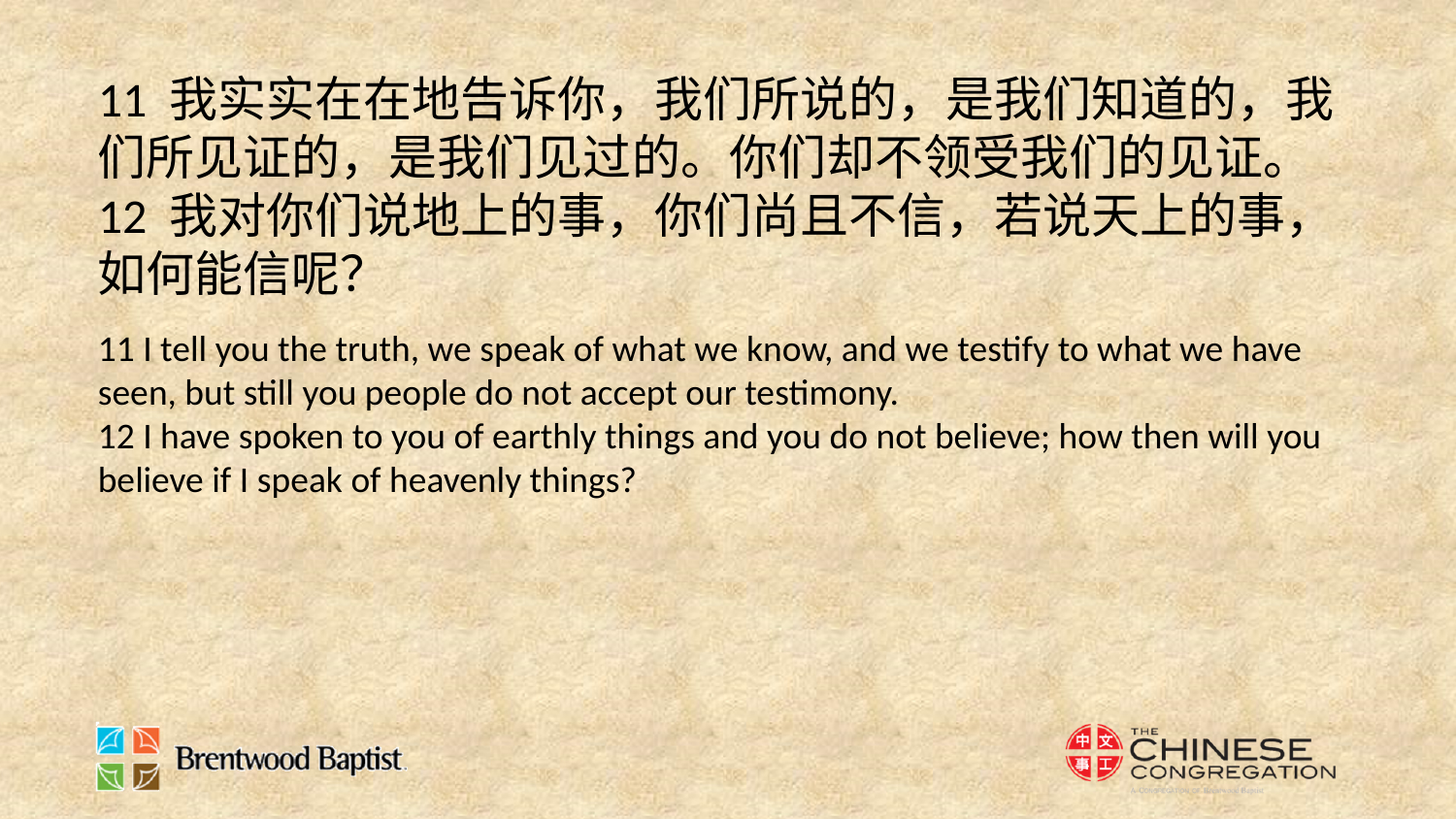

11 我实实在在地告诉你，我们所说的，是我们知道的，我们所见证的，是我们见过的。你们却不领受我们的见证。
12 我对你们说地上的事，你们尚且不信，若说天上的事，如何能信呢？

11 I tell you the truth, we speak of what we know, and we testify to what we have seen, but still you people do not accept our testimony.
12 I have spoken to you of earthly things and you do not believe; how then will you believe if I speak of heavenly things?